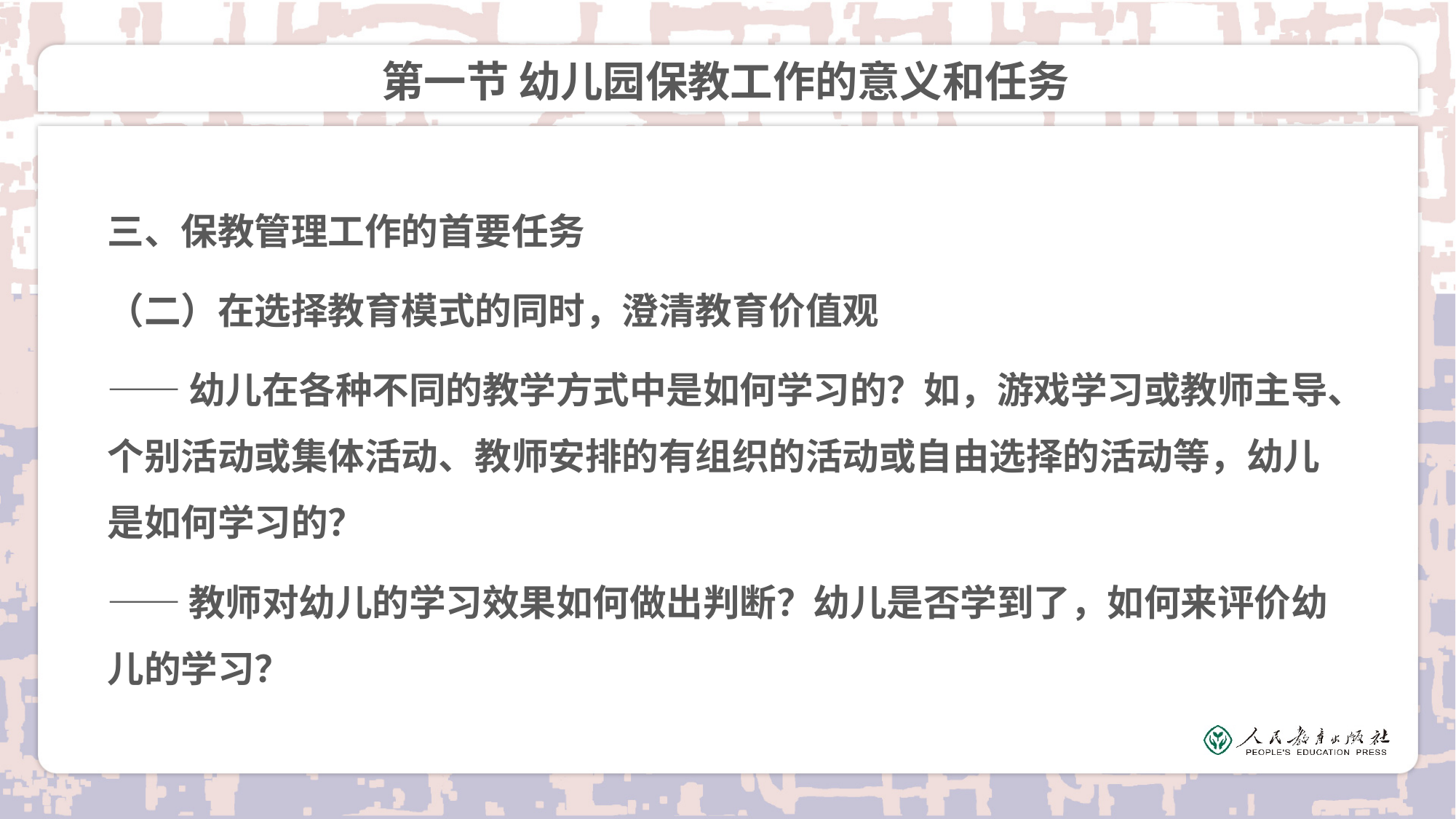

# 第一节 幼儿园保教工作的意义和任务
三、保教管理工作的首要任务
（二）在选择教育模式的同时，澄清教育价值观
——幼儿在各种不同的教学方式中是如何学习的？如，游戏学习或教师主导、个别活动或集体活动、教师安排的有组织的活动或自由选择的活动等，幼儿是如何学习的？
——教师对幼儿的学习效果如何做出判断？幼儿是否学到了，如何来评价幼儿的学习？